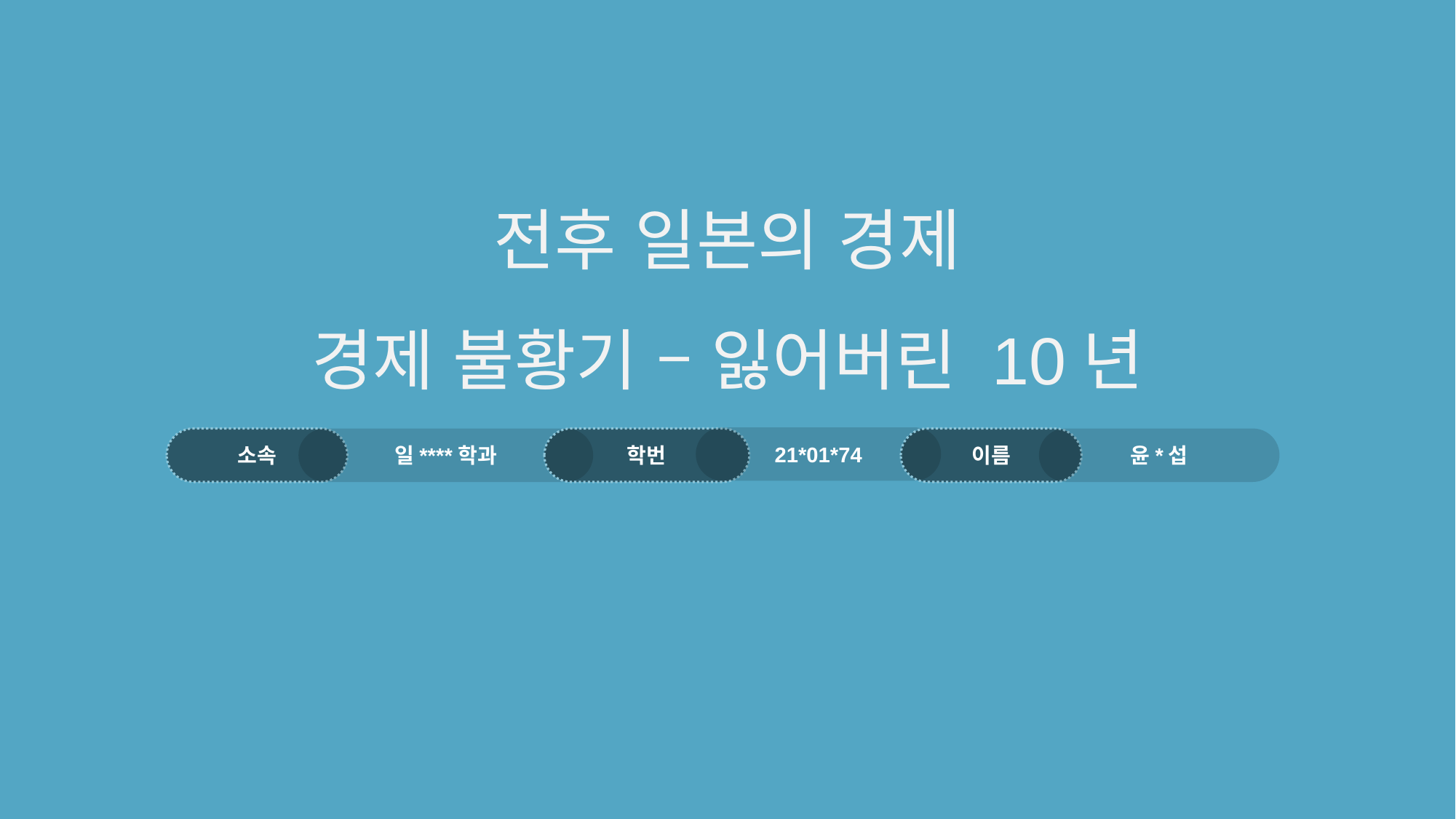

전후 일본의 경제
경제 불황기 – 잃어버린 10년
21*01*74
소속
일****학과
학번
이름
윤*섭